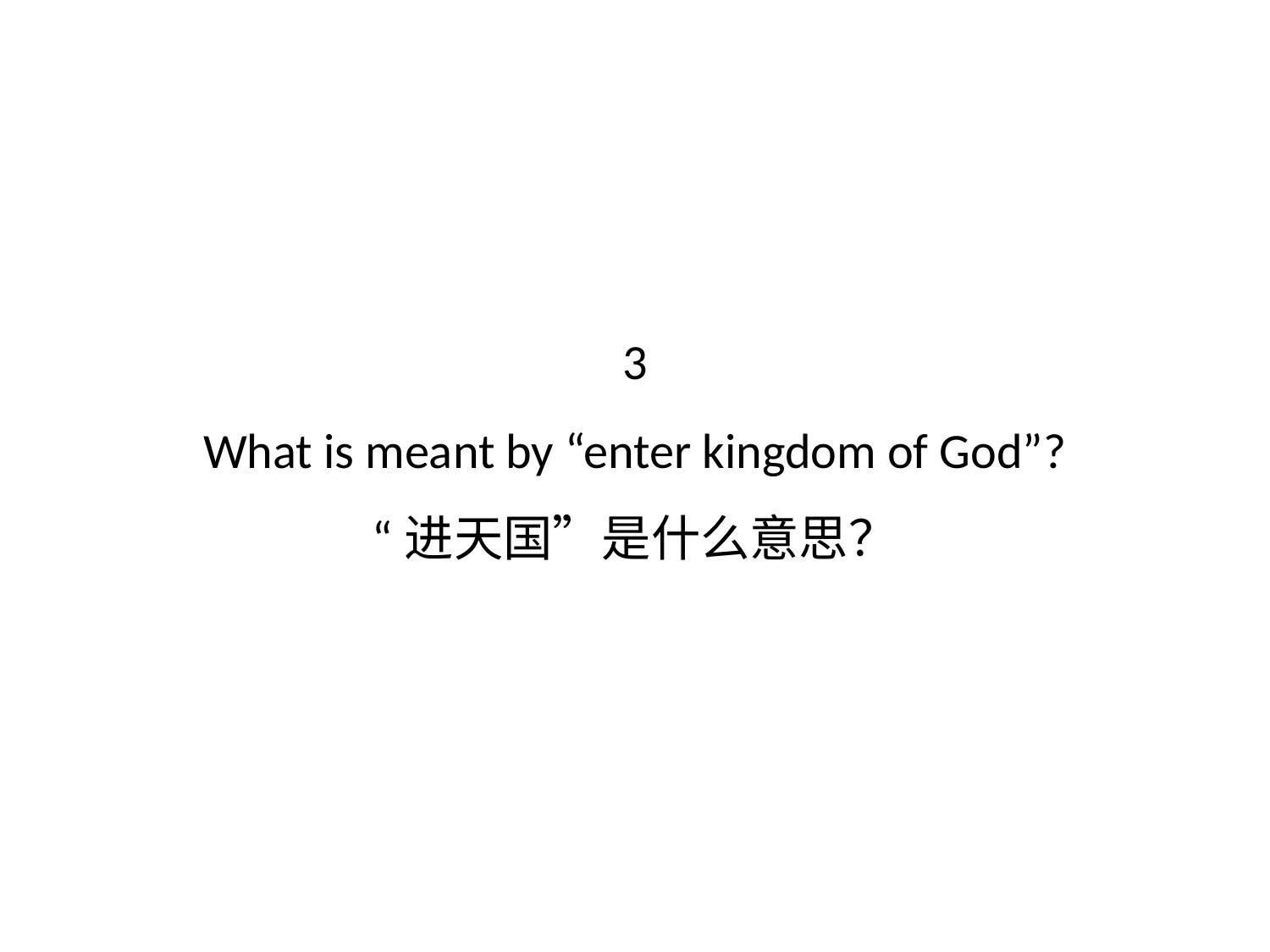

# 3 What is meant by “enter kingdom of God”? “进天国”是什么意思？